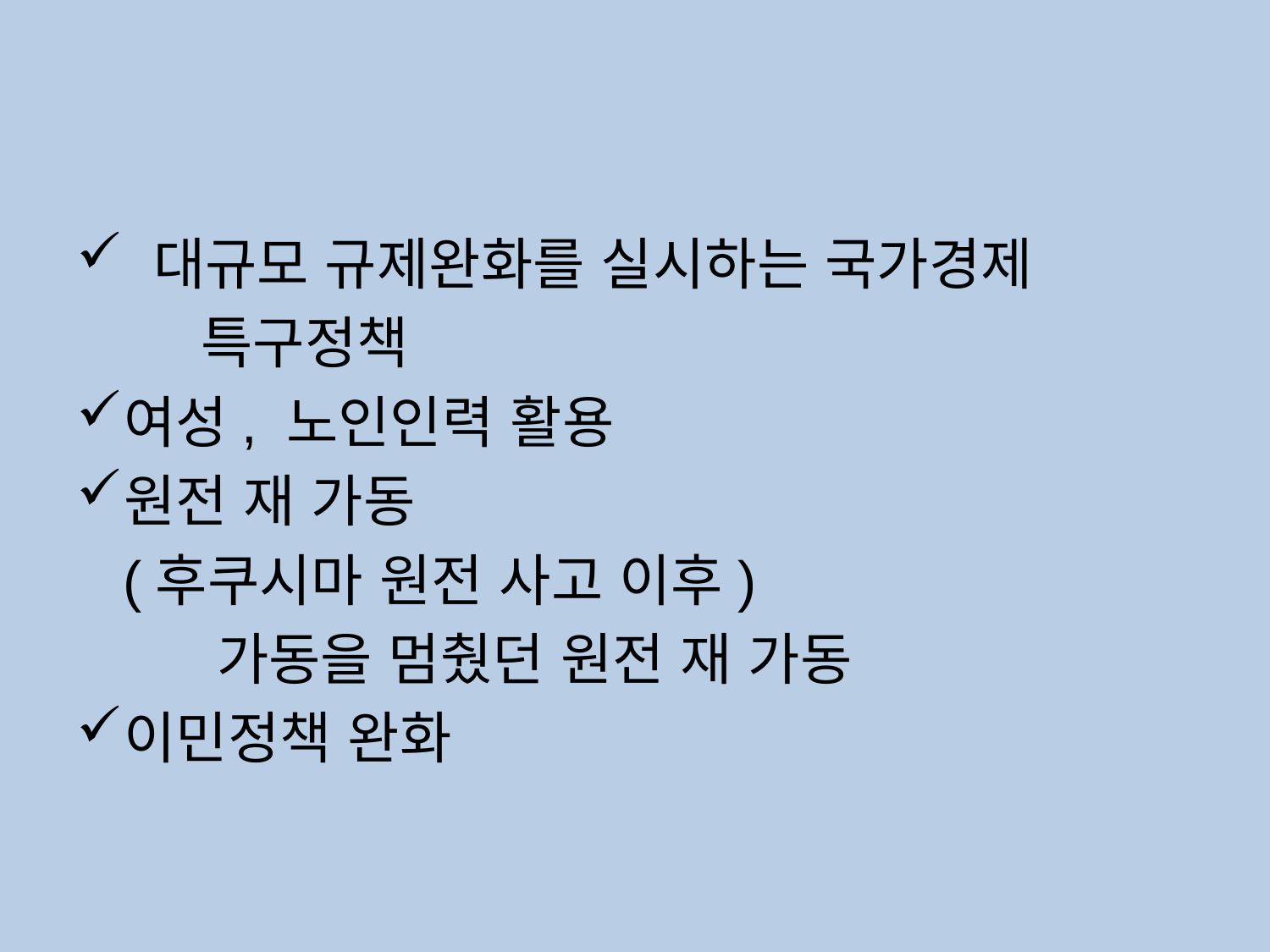

#
 대규모 규제완화를 실시하는 국가경제
       특구정책
여성, 노인인력 활용
원전 재 가동
   (후쿠시마 원전 사고 이후)
        가동을 멈췄던 원전 재 가동
이민정책 완화